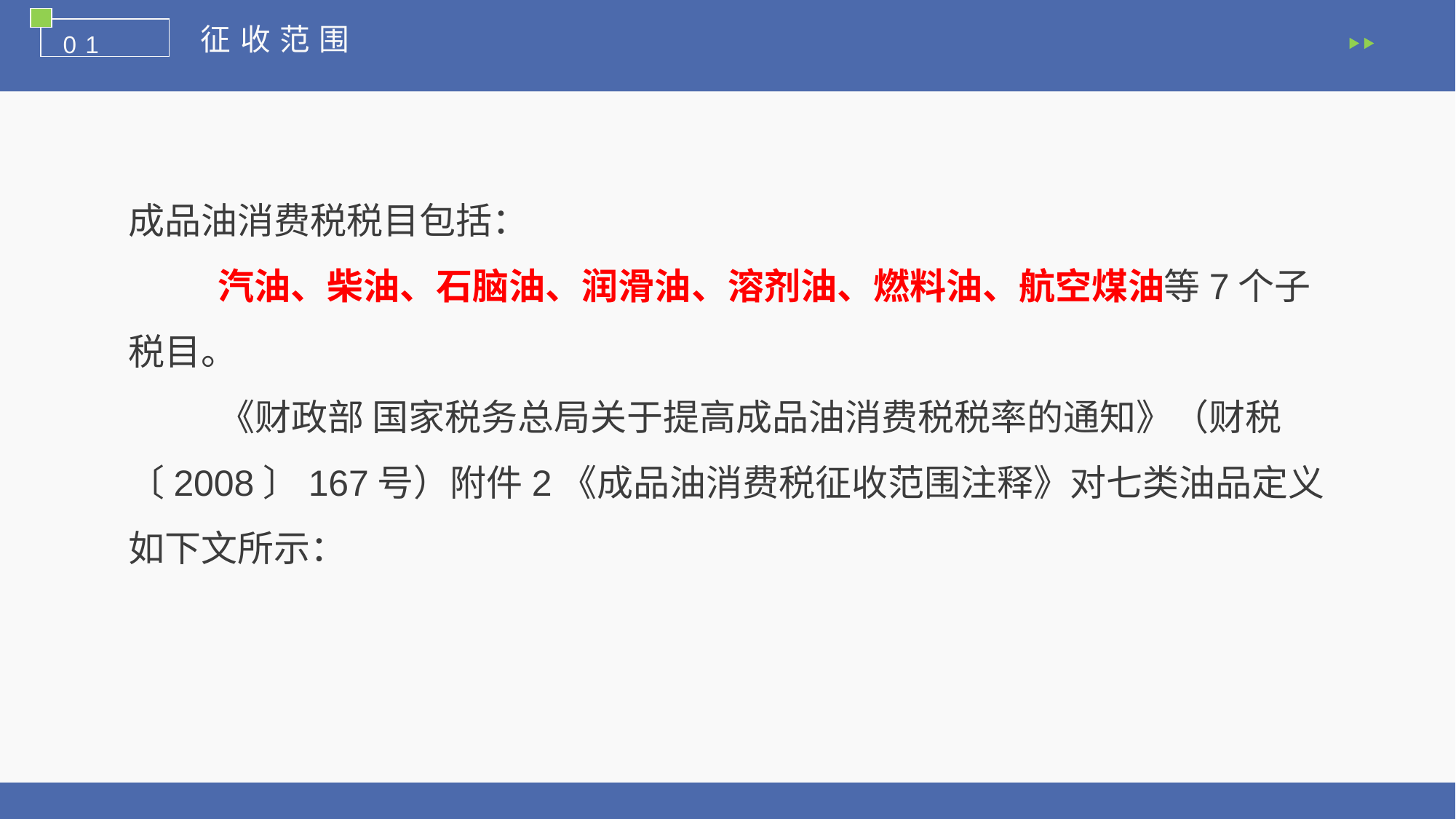

征收范围

01

成品油消费税税目包括：
 　　汽油、柴油、石脑油、润滑油、溶剂油、燃料油、航空煤油等7个子税目。
 　　《财政部 国家税务总局关于提高成品油消费税税率的通知》（财税〔2008〕167号）附件2《成品油消费税征收范围注释》对七类油品定义如下文所示：